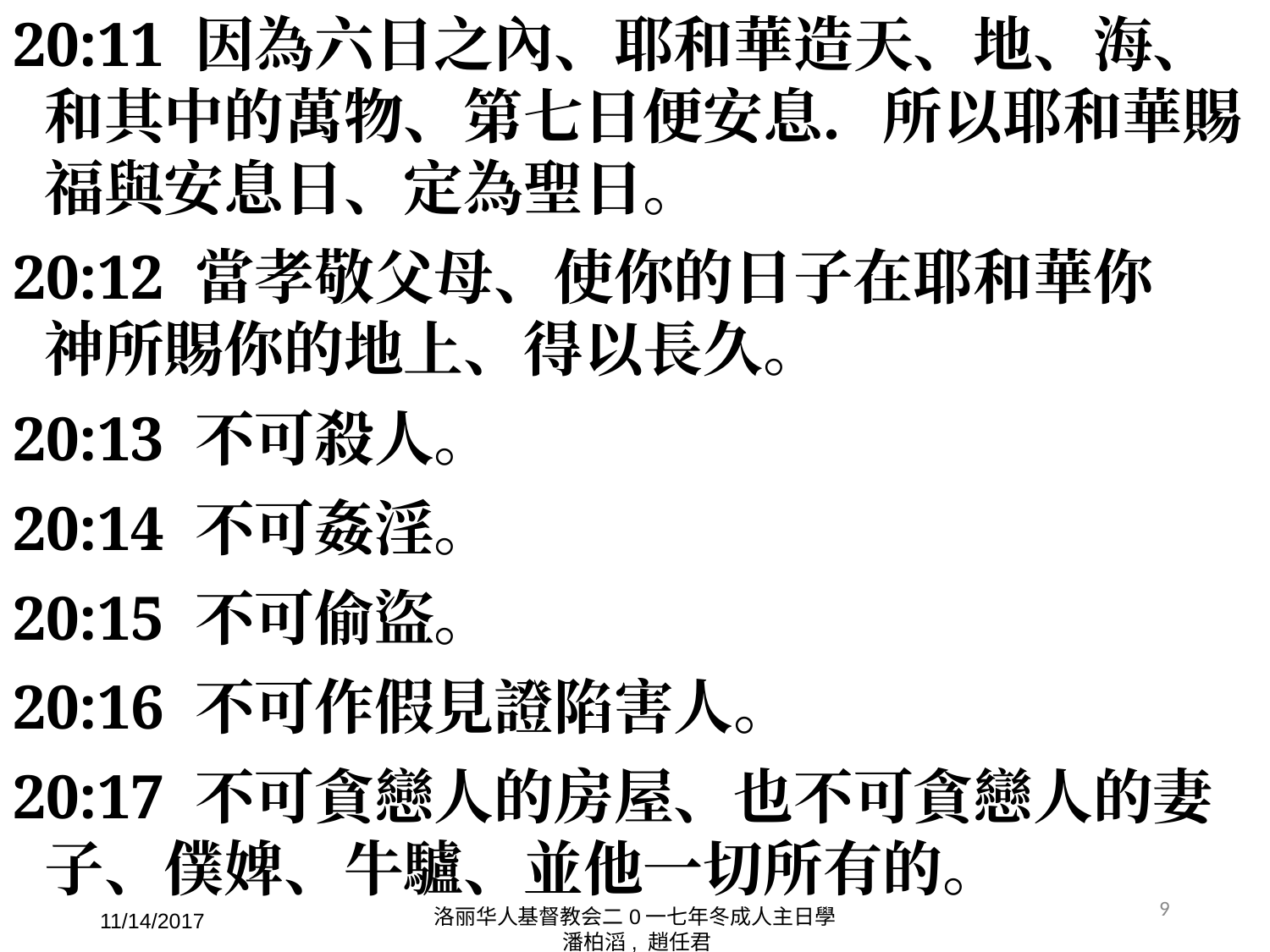

20:11 因為六日之內、耶和華造天、地、海、和其中的萬物、第七日便安息．所以耶和華賜福與安息日、定為聖日。
20:12 當孝敬父母、使你的日子在耶和華你　神所賜你的地上、得以長久。
20:13 不可殺人。
20:14 不可姦淫。
20:15 不可偷盜。
20:16 不可作假見證陷害人。
20:17 不可貪戀人的房屋、也不可貪戀人的妻子、僕婢、牛驢、並他一切所有的。
9
11/14/2017
洛丽华人基督教会二0一七年冬成人主日學   潘柏滔, 趙任君